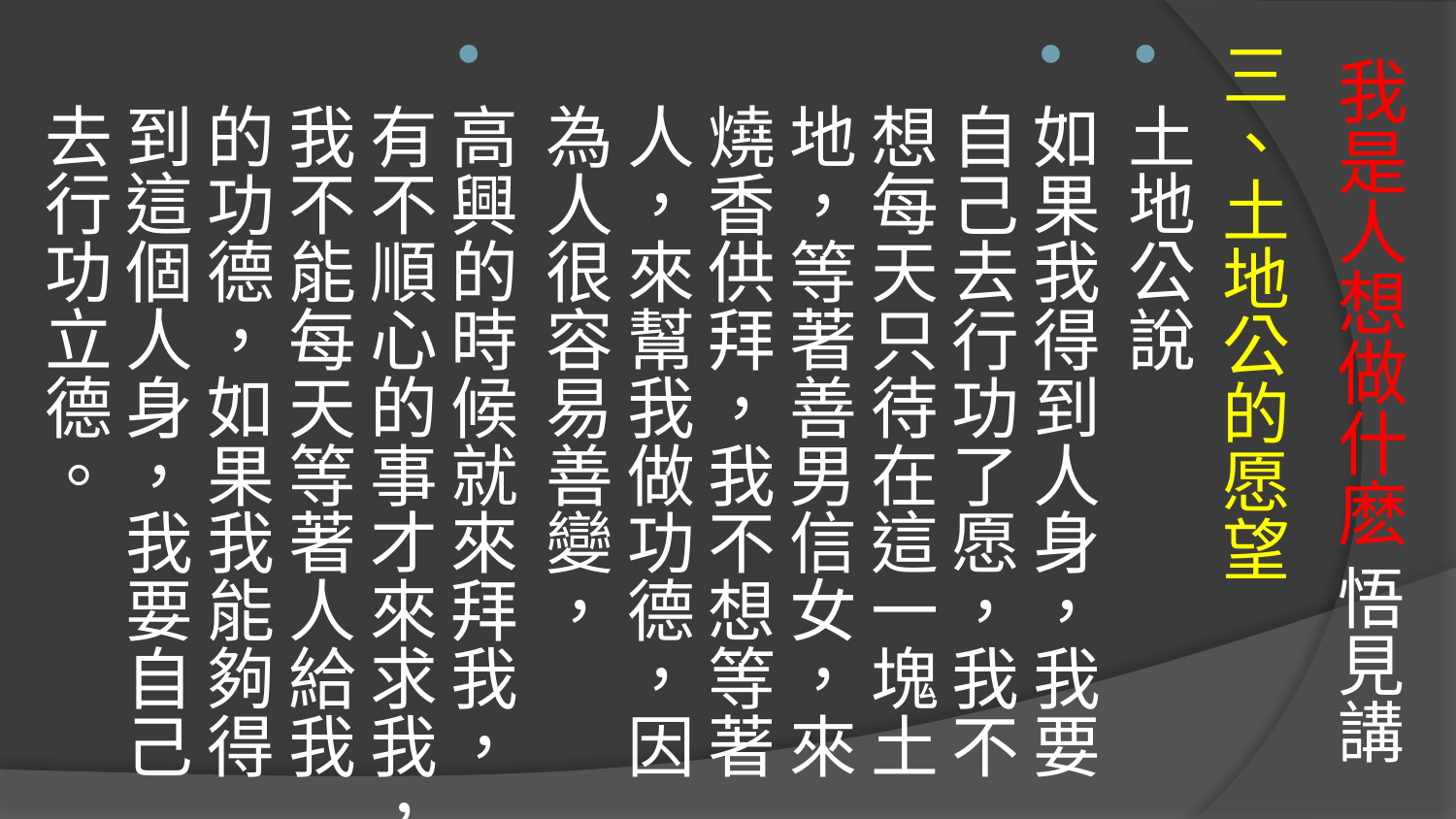

三、土地公的愿望
土地公說
如果我得到人身，我要自己去行功了愿，我不想每天只待在這一塊土地，等著善男信女，來燒香供拜，我不想等著人，來幫我做功德，因為人很容易善變，
高興的時候就來拜我，有不順心的事才來求我，我不能每天等著人給我的功德，如果我能夠得到這個人身，我要自己去行功立德。
# 我是人想做什麽 悟見講